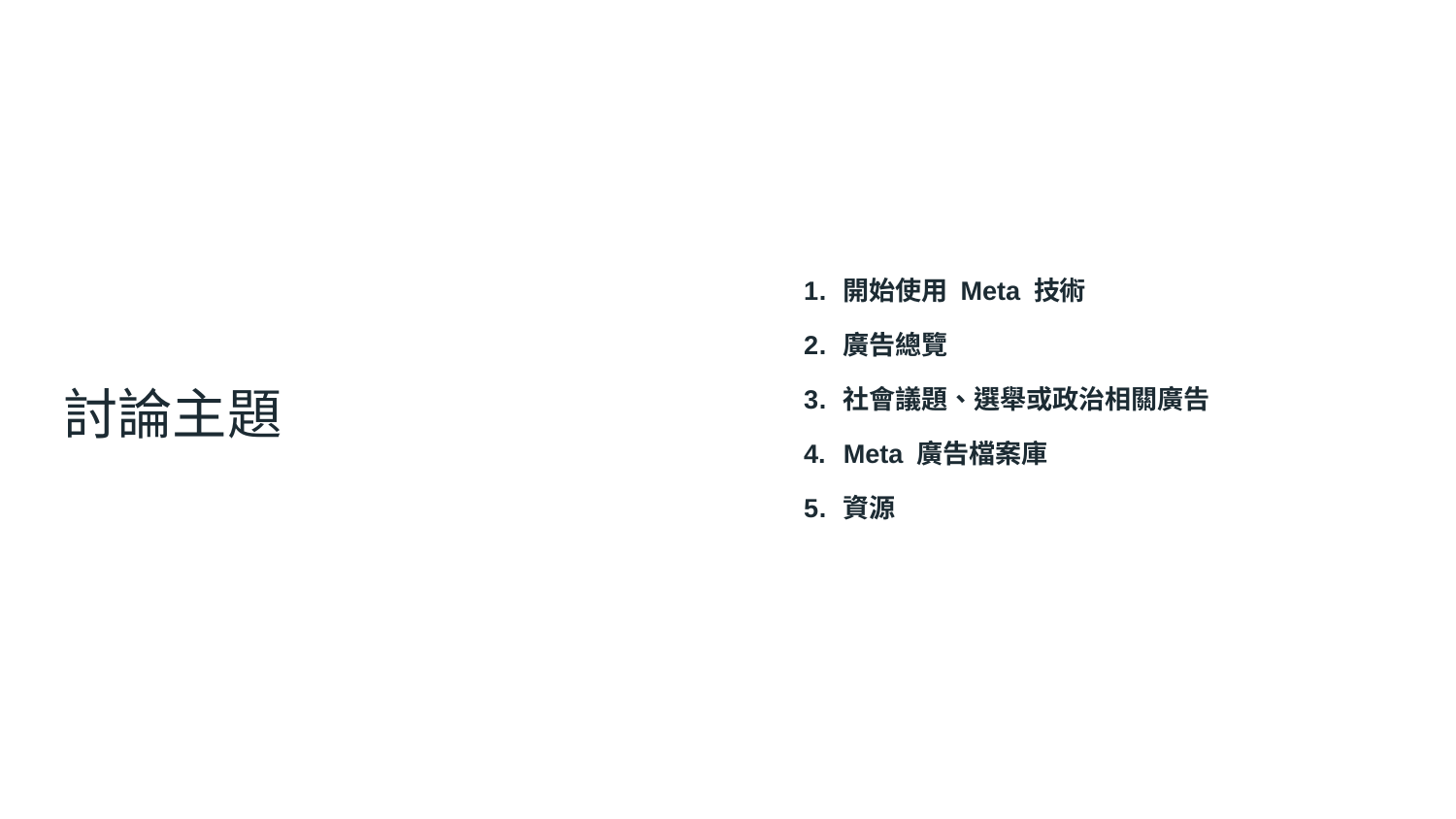

開始使用 Meta 技術
廣告總覽
社會議題、選舉或政治相關廣告
Meta 廣告檔案庫
資源
# 討論主題